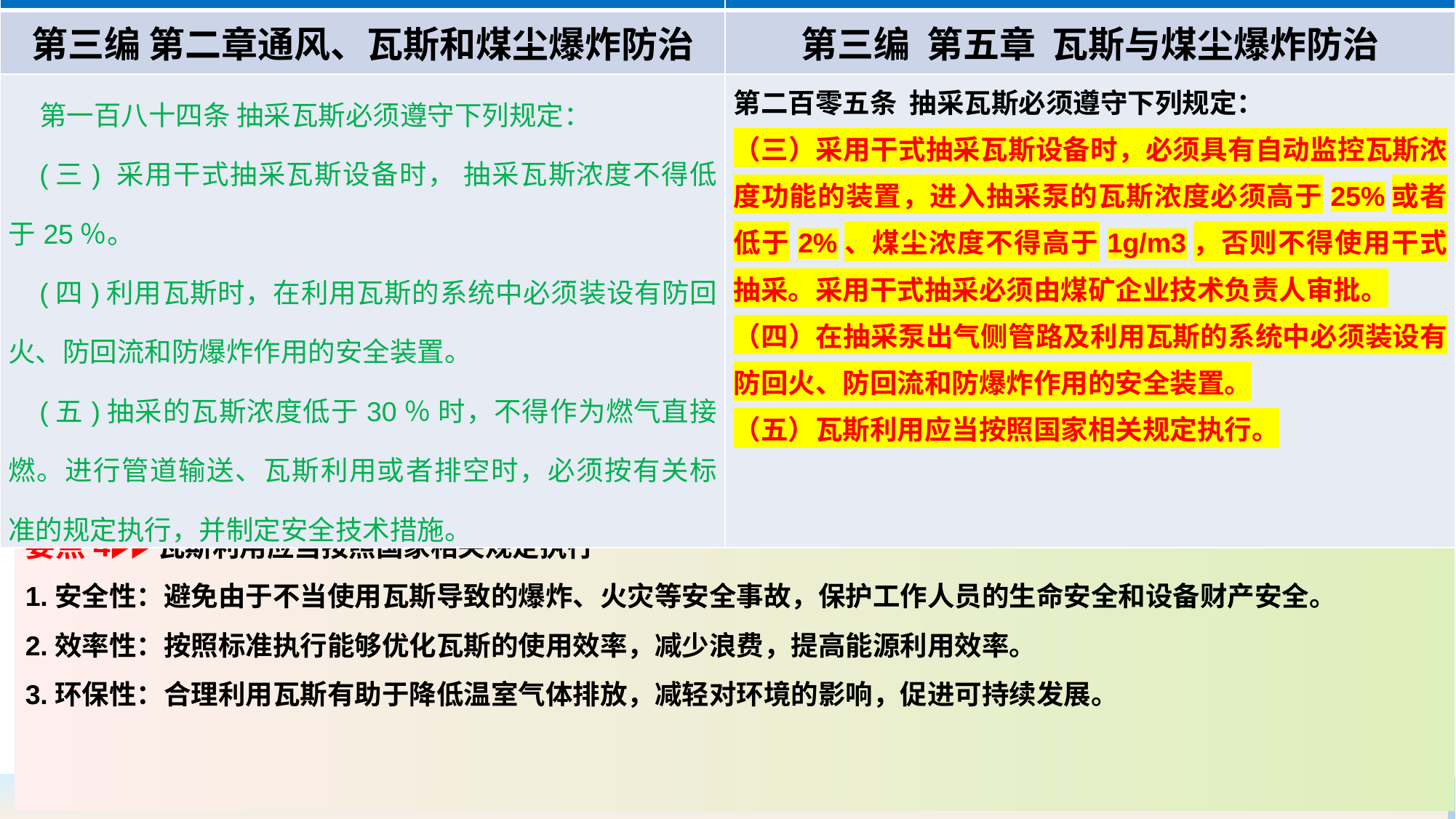

| 《煤矿安全规程》（2022版） | 《煤矿安全规程》（2025版） |
| --- | --- |
| 第三编 第二章通风、瓦斯和煤尘爆炸防治 | 第三编 第五章 瓦斯与煤尘爆炸防治 |
| 第一百八十四条 抽采瓦斯必须遵守下列规定： (三) 采用干式抽采瓦斯设备时， 抽采瓦斯浓度不得低于25％。 (四)利用瓦斯时，在利用瓦斯的系统中必须装设有防回火、防回流和防爆炸作用的安全装置。 (五)抽采的瓦斯浓度低于30％ 时，不得作为燃气直接燃。进行管道输送、瓦斯利用或者排空时，必须按有关标准的规定执行，并制定安全技术措施。 | 第二百零五条 抽采瓦斯必须遵守下列规定： （三）采用干式抽采瓦斯设备时，必须具有自动监控瓦斯浓度功能的装置，进入抽采泵的瓦斯浓度必须高于25%或者低于2%、煤尘浓度不得高于1g/m3，否则不得使用干式抽采。采用干式抽采必须由煤矿企业技术负责人审批。 （四）在抽采泵出气侧管路及利用瓦斯的系统中必须装设有防回火、防回流和防爆炸作用的安全装置。 （五）瓦斯利用应当按照国家相关规定执行。 |
【培训要点】      本条是关于矿井抽采瓦斯有关规定
要点4▶▶瓦斯利用应当按照国家相关规定执行
1.安全性：避免由于不当使用瓦斯导致的爆炸、火灾等安全事故，保护工作人员的生命安全和设备财产安全。
2.效率性：按照标准执行能够优化瓦斯的使用效率，减少浪费，提高能源利用效率。
3.环保性：合理利用瓦斯有助于降低温室气体排放，减轻对环境的影响，促进可持续发展。